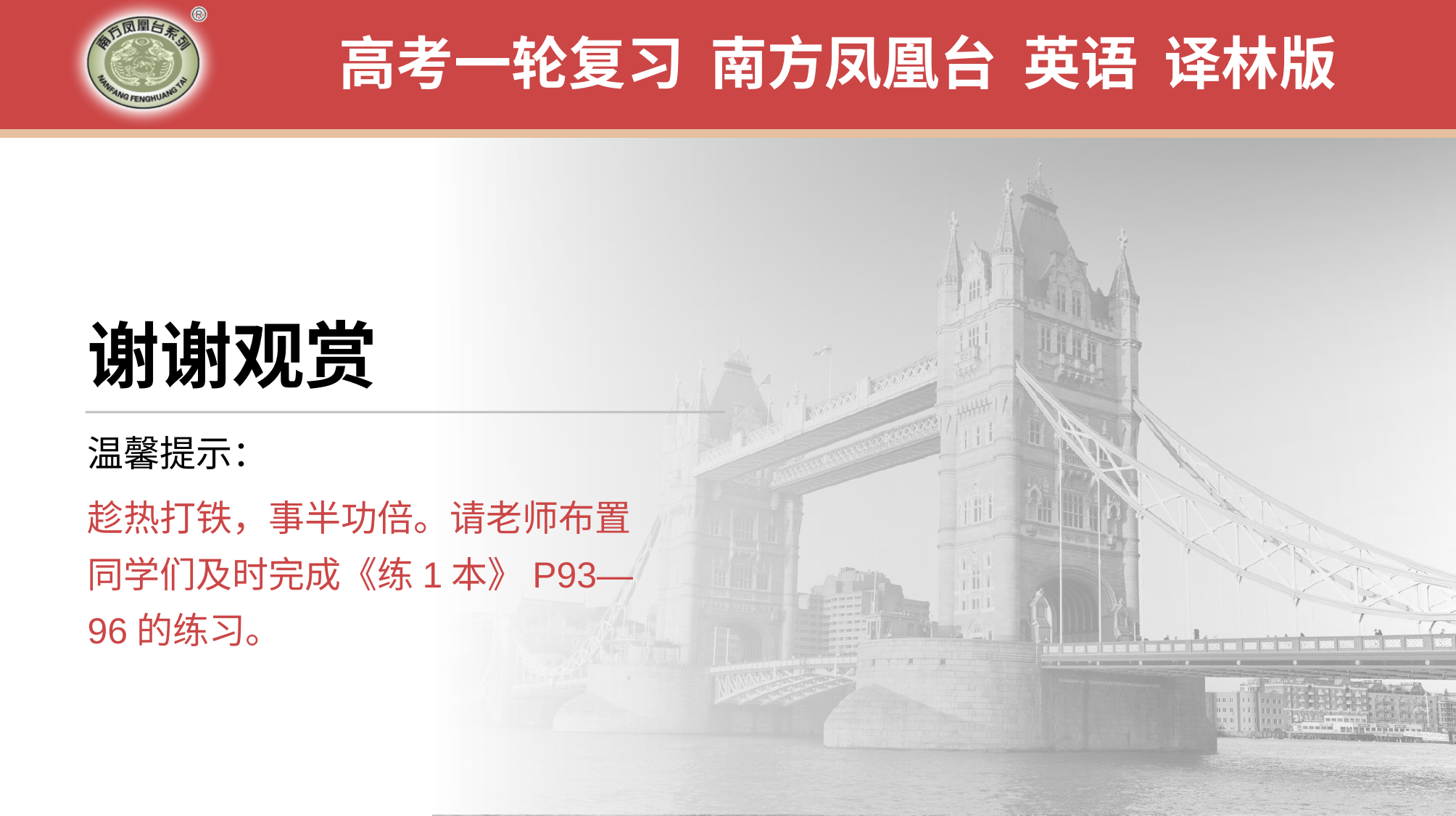

谢谢观赏

温馨提示：
趁热打铁，事半功倍。请老师布置同学们及时完成《练1本》P93— 96的练习。